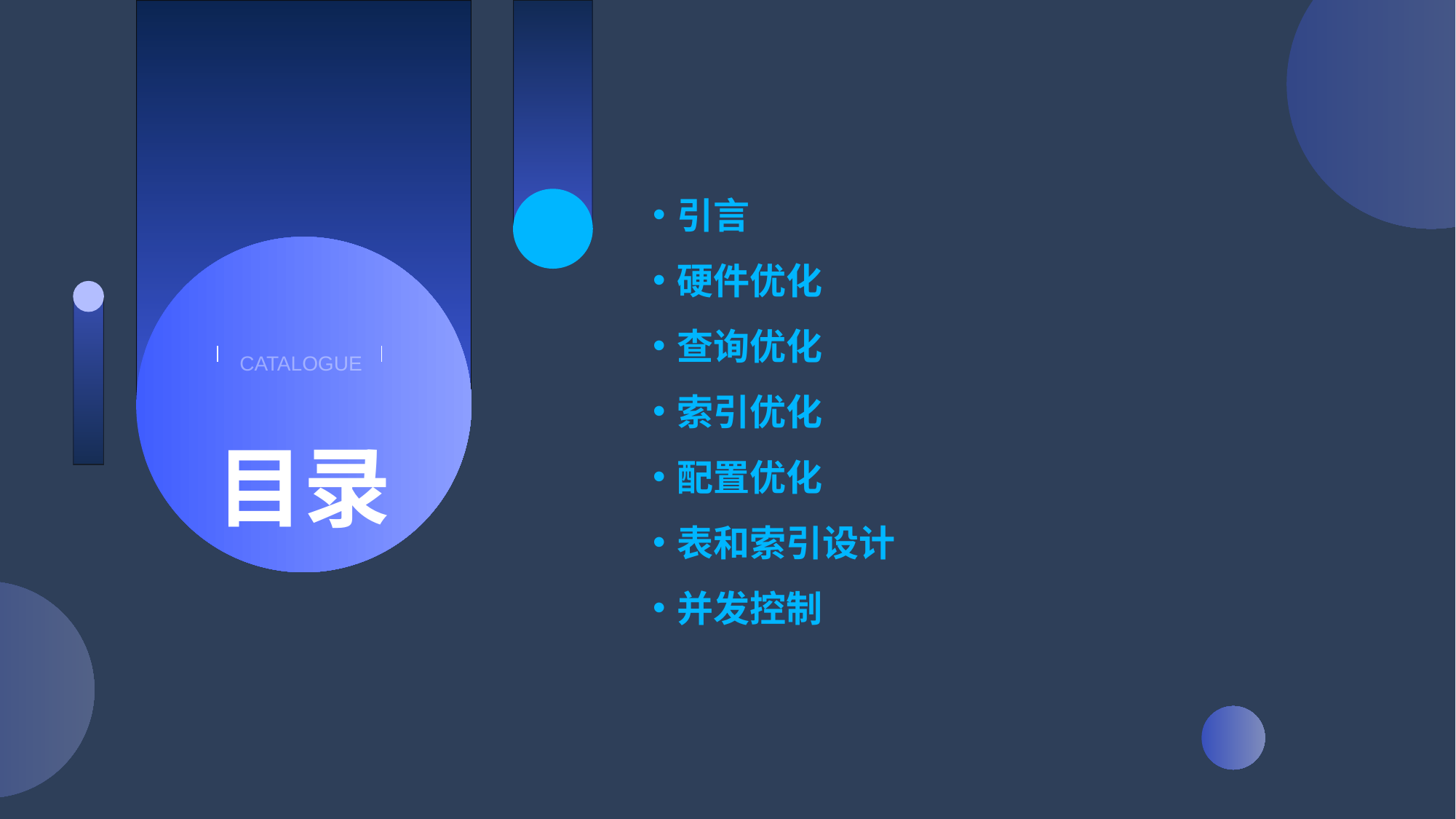

引言
硬件优化
查询优化
索引优化
配置优化
表和索引设计
并发控制

CATALOGUE
目录